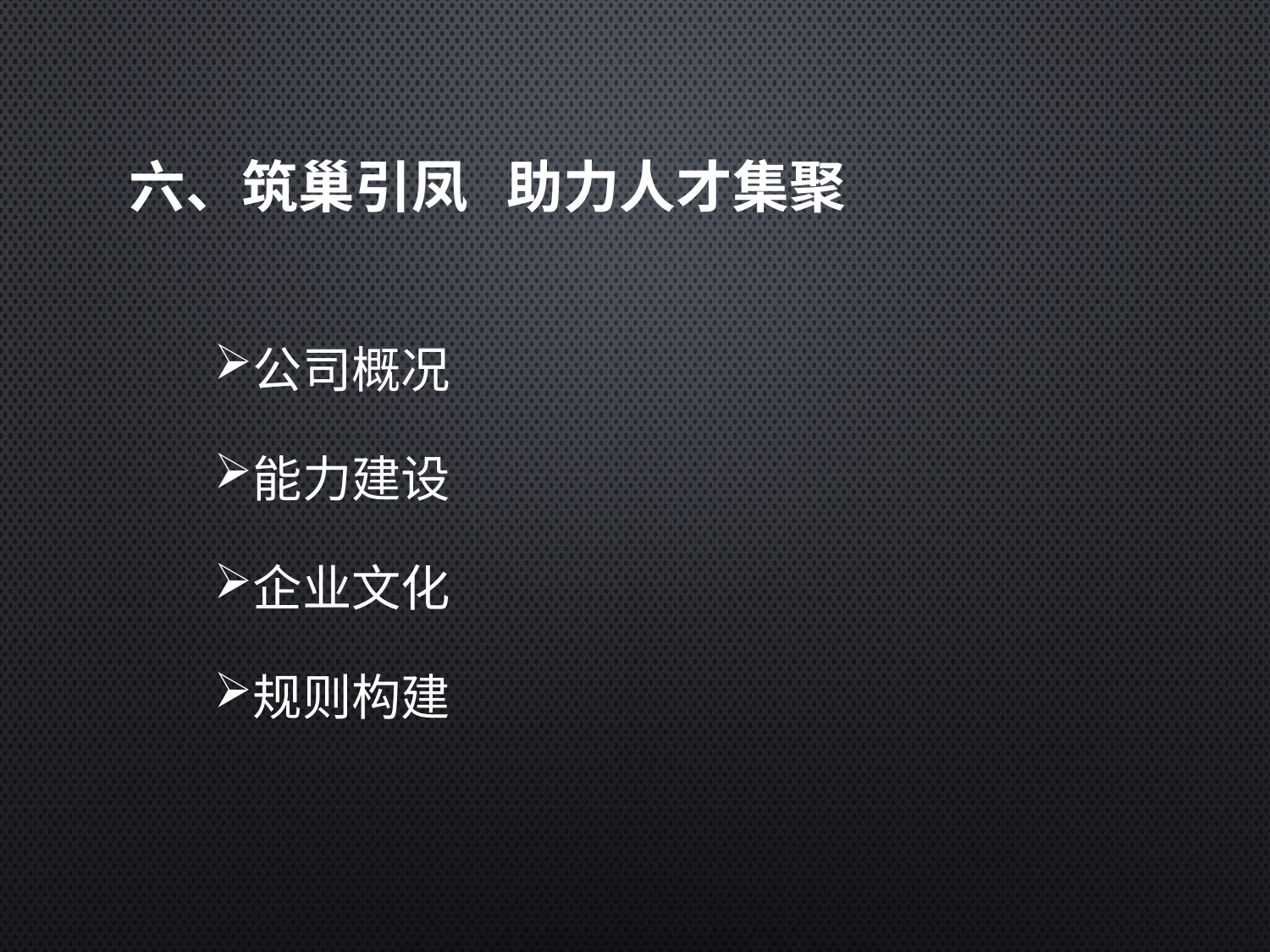

# 六、筑巢引凤   助力人才集聚
公司概况
能力建设
企业文化
规则构建